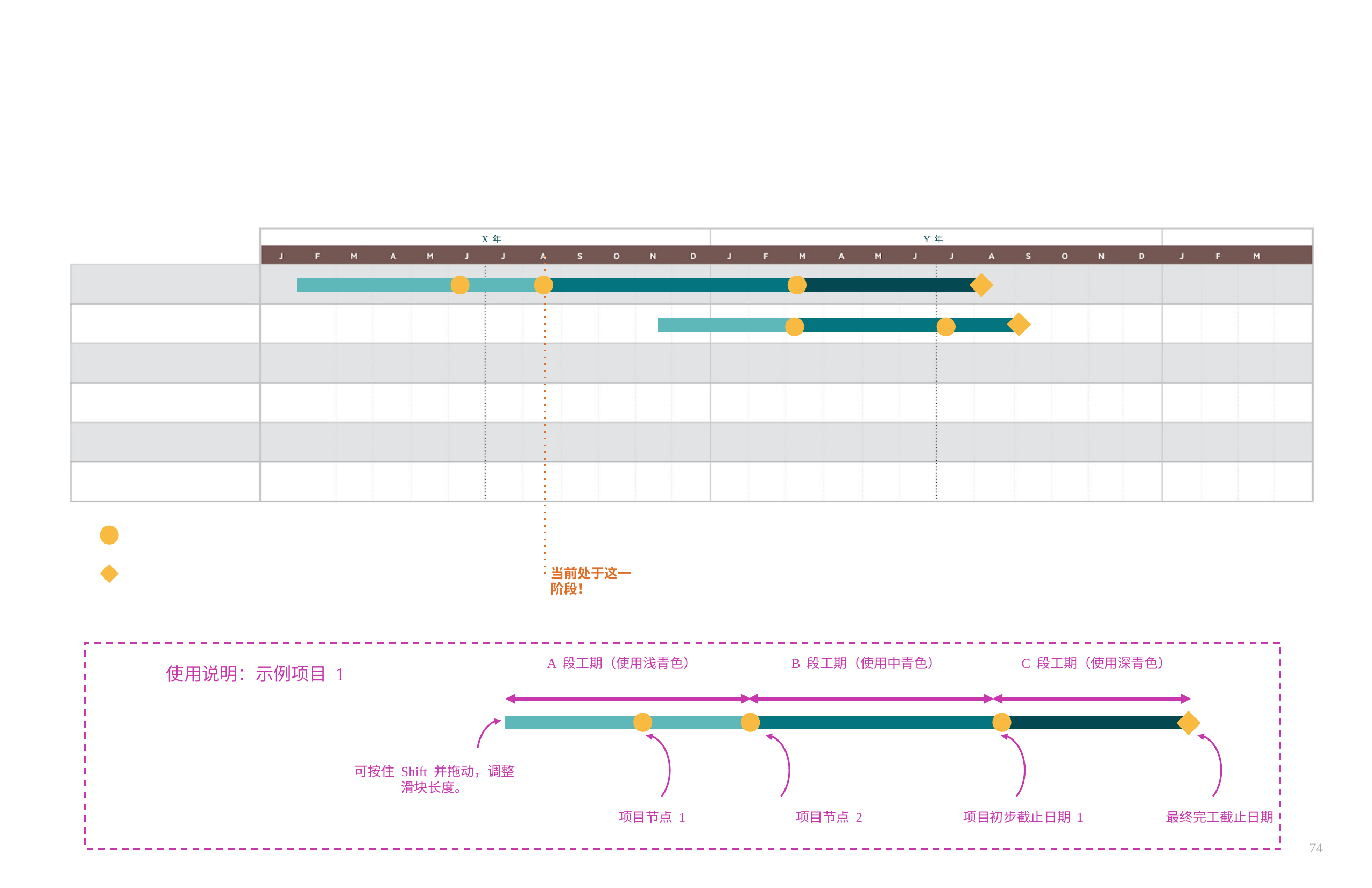

X 年
Y 年

当前处于这一阶段！

A 段工期（使用浅青色）
B 段工期（使用中青色）
C 段工期（使用深青色）
使用说明：示例项目 1

可按住 Shift 并拖动，调整滑块长度。
项目节点 1
项目节点 2
项目初步截止日期 1
最终完工截止日期

74